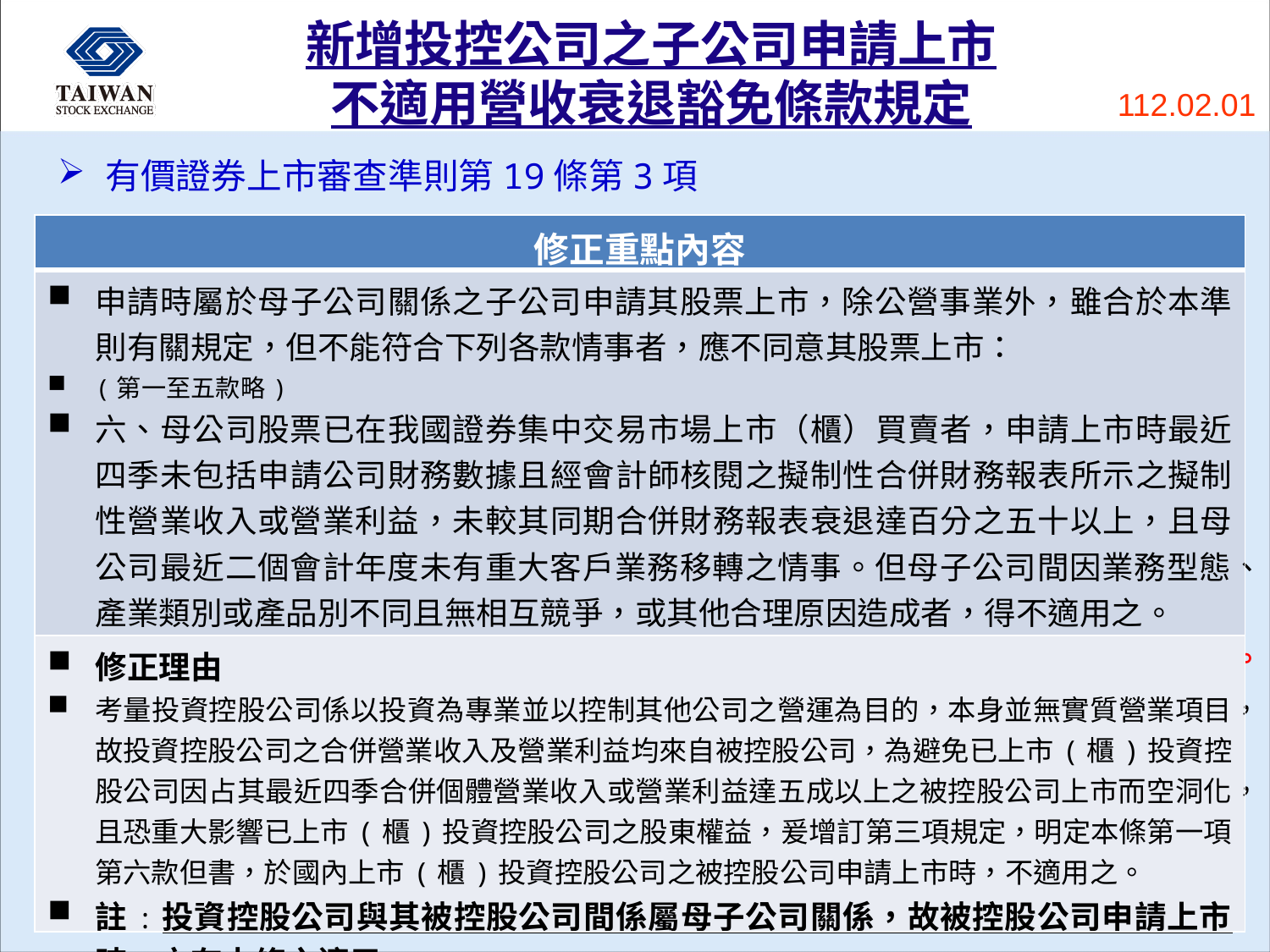

# 新增投控公司之子公司申請上市 不適用營收衰退豁免條款規定
112.02.01
有價證券上市審查準則第19條第3項

| 修正重點內容 |
| --- |
| 申請時屬於母子公司關係之子公司申請其股票上市，除公營事業外，雖合於本準則有關規定，但不能符合下列各款情事者，應不同意其股票上市： (第一至五款略) 六、母公司股票已在我國證券集中交易市場上市（櫃）買賣者，申請上市時最近四季未包括申請公司財務數據且經會計師核閱之擬制性合併財務報表所示之擬制性營業收入或營業利益，未較其同期合併財務報表衰退達百分之五十以上，且母公司最近二個會計年度未有重大客戶業務移轉之情事。但母子公司間因業務型態、產業類別或產品別不同且無相互競爭，或其他合理原因造成者，得不適用之。 第一項第六款但書於申請公司之母公司係上市（櫃）投資控股公司者，不適用之。 |
| 修正理由 考量投資控股公司係以投資為專業並以控制其他公司之營運為目的，本身並無實質營業項目，故投資控股公司之合併營業收入及營業利益均來自被控股公司，為避免已上市(櫃)投資控股公司因占其最近四季合併個體營業收入或營業利益達五成以上之被控股公司上市而空洞化，且恐重大影響已上市(櫃)投資控股公司之股東權益，爰增訂第三項規定，明定本條第一項第六款但書，於國內上市(櫃)投資控股公司之被控股公司申請上市時，不適用之。 註:投資控股公司與其被控股公司間係屬母子公司關係，故被控股公司申請上市時，亦有本條之適用。 |
8